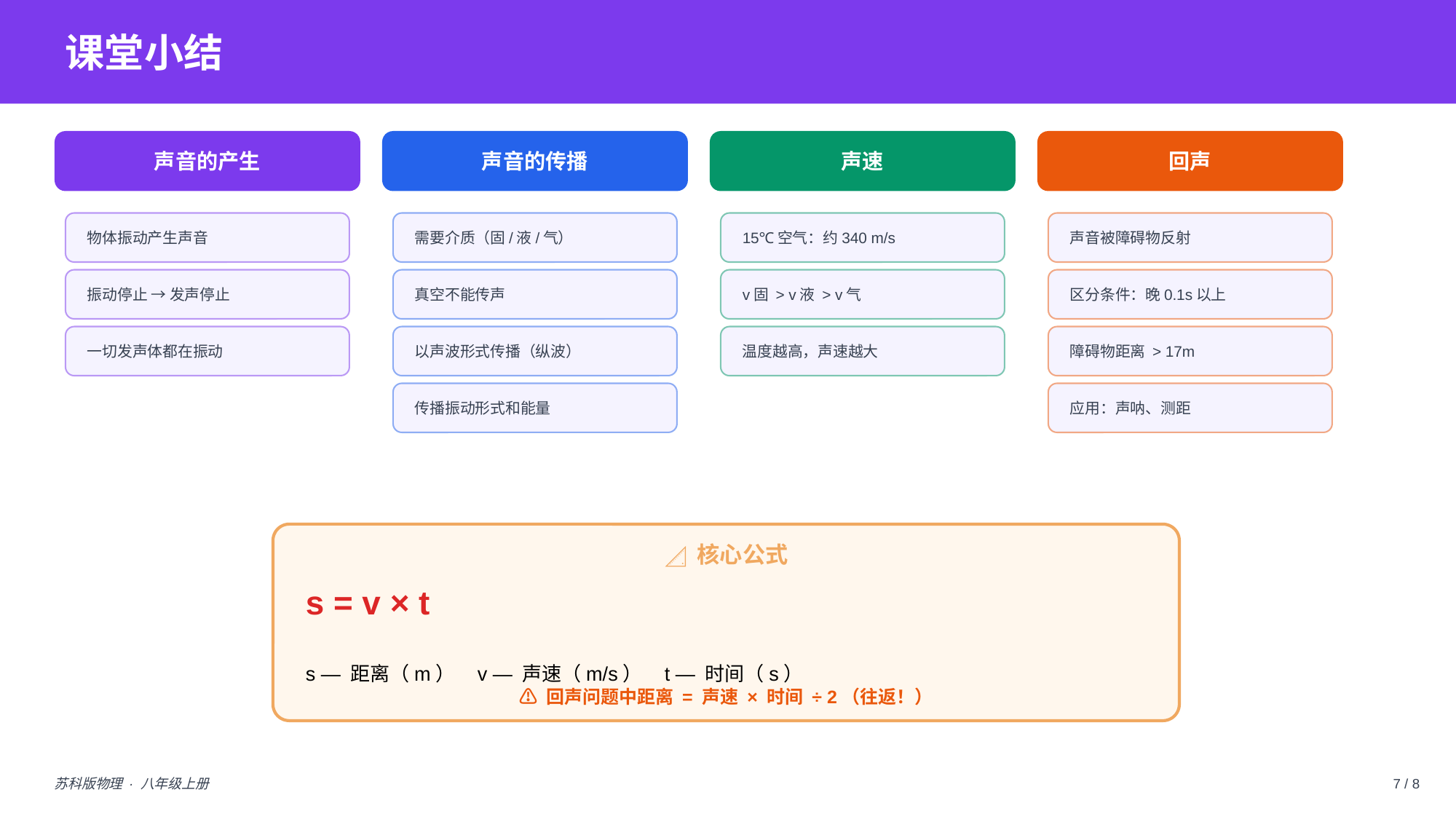

课堂小结

声音的产生

声音的传播

声速

回声

物体振动产生声音

需要介质（固/液/气）

15℃空气：约340 m/s

声音被障碍物反射

振动停止 → 发声停止

真空不能传声

v固 > v液 > v气

区分条件：晚0.1s以上

一切发声体都在振动

以声波形式传播（纵波）

温度越高，声速越大

障碍物距离 > 17m

传播振动形式和能量

应用：声呐、测距

📐 核心公式
s = v × t

s — 距离（m）    v — 声速（m/s）    t — 时间（s）
⚠️ 回声问题中距离 = 声速 × 时间 ÷ 2（往返！）
苏科版物理 · 八年级上册
7 / 8